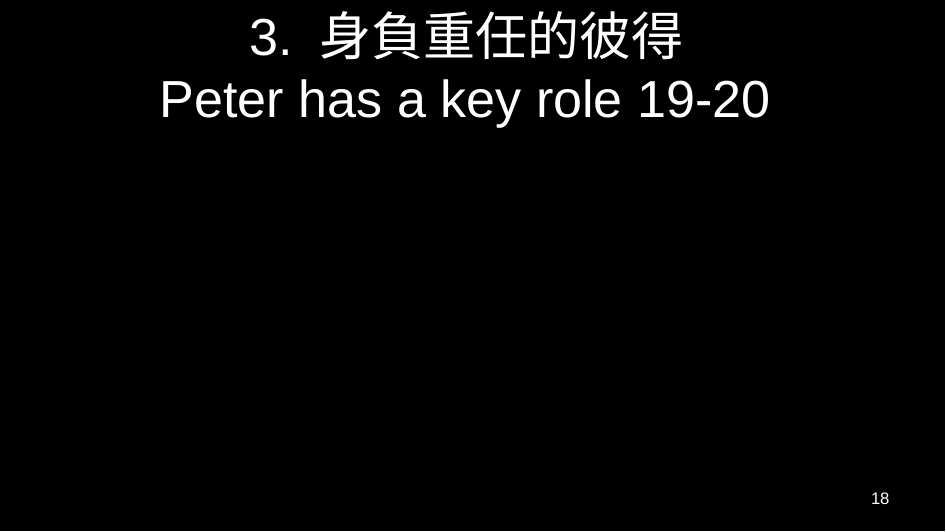

# 3. 身負重任的彼得 Peter has a key role 19-20

18